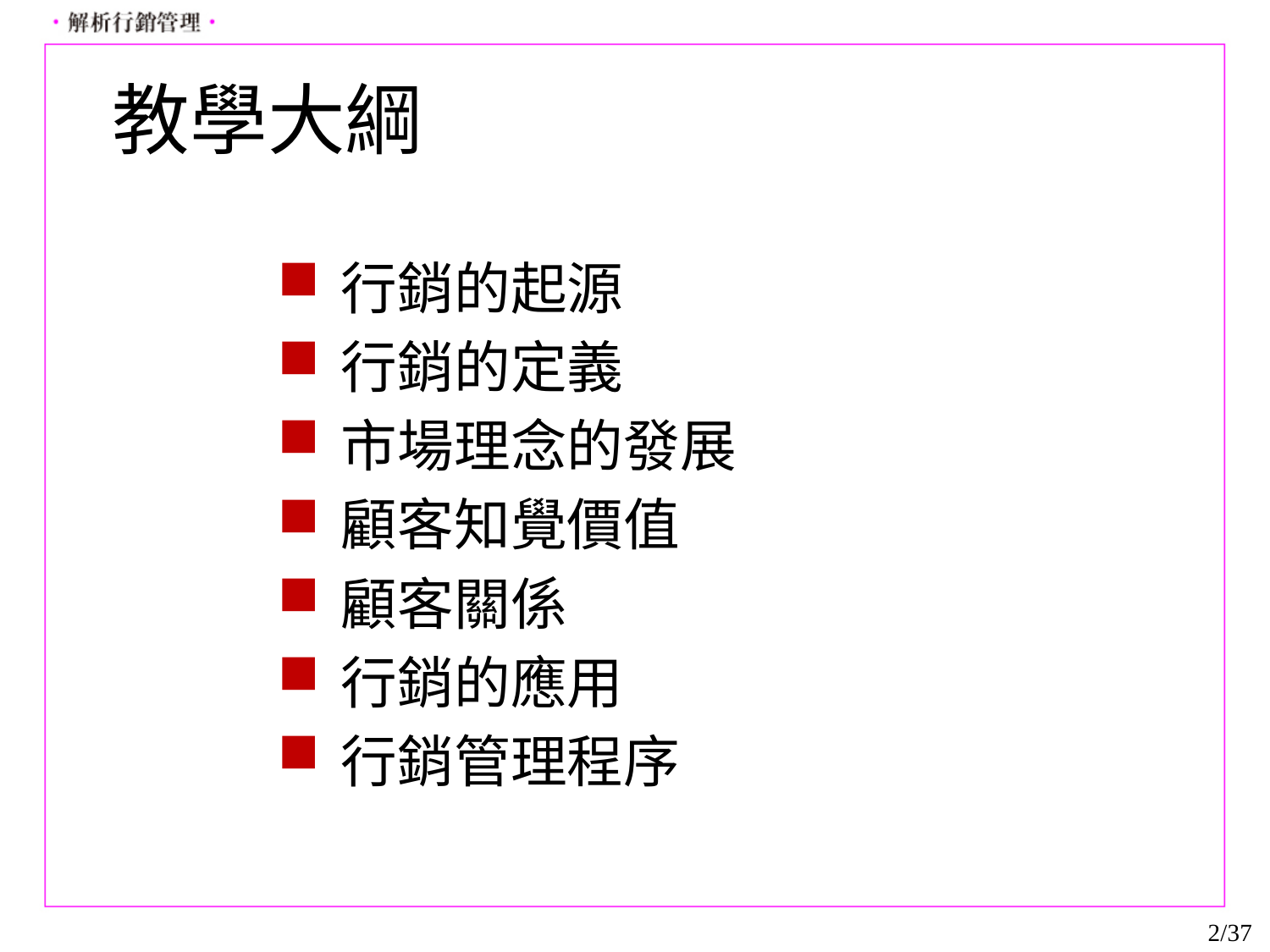

# 教學大綱
行銷的起源
行銷的定義
市場理念的發展
顧客知覺價值
顧客關係
行銷的應用
行銷管理程序
2/37